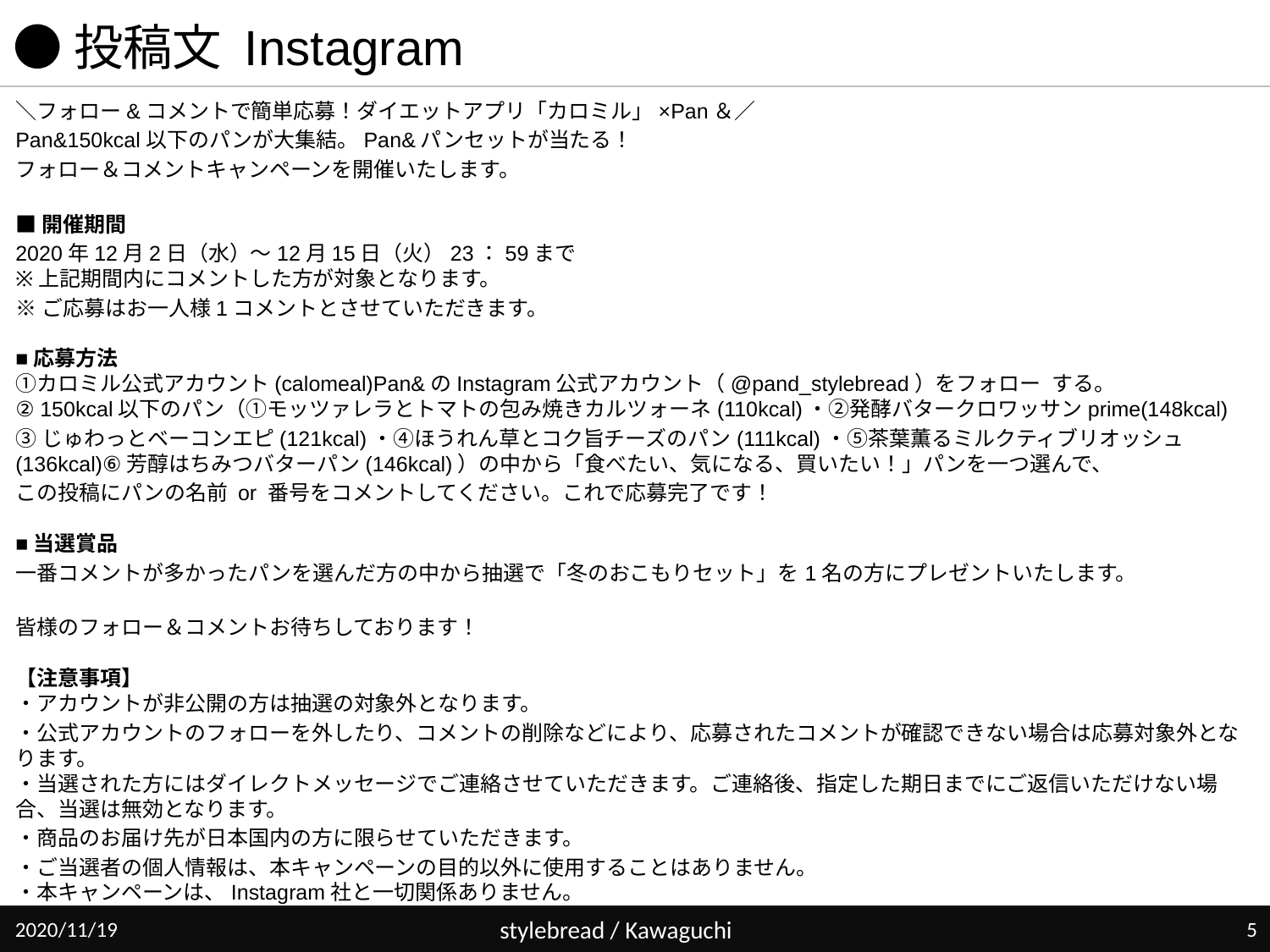

# ●投稿文 Instagram
＼フォロー&コメントで簡単応募！ダイエットアプリ「カロミル」×Pan＆／
Pan&150kcal以下のパンが大集結。Pan&パンセットが当たる！
フォロー＆コメントキャンペーンを開催いたします。
■開催期間
2020年12月2日（水）～12月15日（火）23：59まで﻿
※上記期間内にコメントした方が対象となります。﻿
※ご応募はお一人様1コメントとさせていただきます。
﻿
■応募方法
①カロミル公式アカウント(calomeal)Pan&のInstagram公式アカウント（@pand_stylebread）をフォロー﻿する。
﻿② 150kcal以下のパン（①モッツァレラとトマトの包み焼きカルツォーネ(110kcal)・②発酵バタークロワッサンprime(148kcal)
③じゅわっとベーコンエピ(121kcal)・④ほうれん草とコク旨チーズのパン(111kcal)・⑤茶葉薫るミルクティブリオッシュ(136kcal)⑥芳醇はちみつバターパン(146kcal)）の中から「食べたい、気になる、買いたい！」パンを一つ選んで、
この投稿にパンの名前 or 番号をコメントしてください。これで応募完了です！
﻿
■当選賞品
一番コメントが多かったパンを選んだ方の中から抽選で「冬のおこもりセット」を1名の方にプレゼントいたします。
皆様のフォロー＆コメントお待ちしております！
﻿
【注意事項】
・アカウントが非公開の方は抽選の対象外となります。
・公式アカウントのフォローを外したり、コメントの削除などにより、応募されたコメントが確認できない場合は応募対象外となります。
・当選された方にはダイレクトメッセージでご連絡させていただきます。ご連絡後、指定した期日までにご返信いただけない場合、当選は無効となります。
・商品のお届け先が日本国内の方に限らせていただきます。
・ご当選者の個人情報は、本キャンペーンの目的以外に使用することはありません。
・本キャンペーンは、Instagram社と一切関係ありません。

2020/11/19
stylebread / Kawaguchi
5